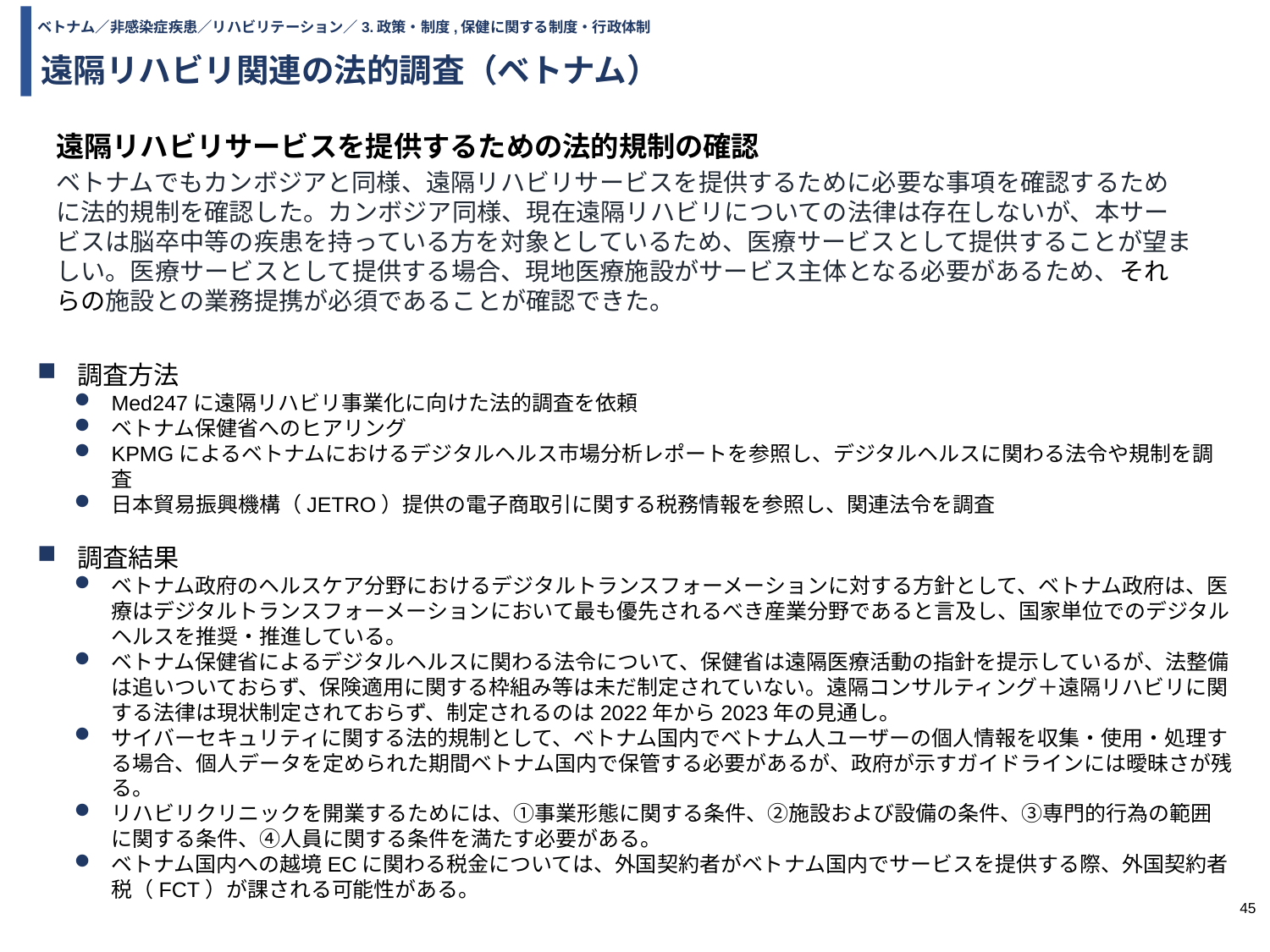

ベトナム／非感染症疾患／リハビリテーション／3.政策・制度,保健に関する制度・行政体制
# 遠隔リハビリ関連の法的調査（ベトナム）

遠隔リハビリサービスを提供するための法的規制の確認
ベトナムでもカンボジアと同様、遠隔リハビリサービスを提供するために必要な事項を確認するために法的規制を確認した。カンボジア同様、現在遠隔リハビリについての法律は存在しないが、本サービスは脳卒中等の疾患を持っている方を対象としているため、医療サービスとして提供することが望ましい。医療サービスとして提供する場合、現地医療施設がサービス主体となる必要があるため、それらの施設との業務提携が必須であることが確認できた。
調査方法
Med247に遠隔リハビリ事業化に向けた法的調査を依頼
ベトナム保健省へのヒアリング
KPMGによるベトナムにおけるデジタルヘルス市場分析レポートを参照し、デジタルヘルスに関わる法令や規制を調査
日本貿易振興機構（JETRO）提供の電子商取引に関する税務情報を参照し、関連法令を調査

調査結果
ベトナム政府のヘルスケア分野におけるデジタルトランスフォーメーションに対する方針として、ベトナム政府は、医療はデジタルトランスフォーメーションにおいて最も優先されるべき産業分野であると言及し、国家単位でのデジタルヘルスを推奨・推進している。
ベトナム保健省によるデジタルヘルスに関わる法令について、保健省は遠隔医療活動の指針を提示しているが、法整備は追いついておらず、保険適用に関する枠組み等は未だ制定されていない。遠隔コンサルティング＋遠隔リハビリに関する法律は現状制定されておらず、制定されるのは2022年から2023年の見通し。
サイバーセキュリティに関する法的規制として、ベトナム国内でベトナム人ユーザーの個人情報を収集・使用・処理する場合、個人データを定められた期間ベトナム国内で保管する必要があるが、政府が示すガイドラインには曖昧さが残る。
リハビリクリニックを開業するためには、①事業形態に関する条件、②施設および設備の条件、③専門的行為の範囲に関する条件、④人員に関する条件を満たす必要がある。
ベトナム国内への越境ECに関わる税金については、外国契約者がベトナム国内でサービスを提供する際、外国契約者税（FCT）が課される可能性がある。
45